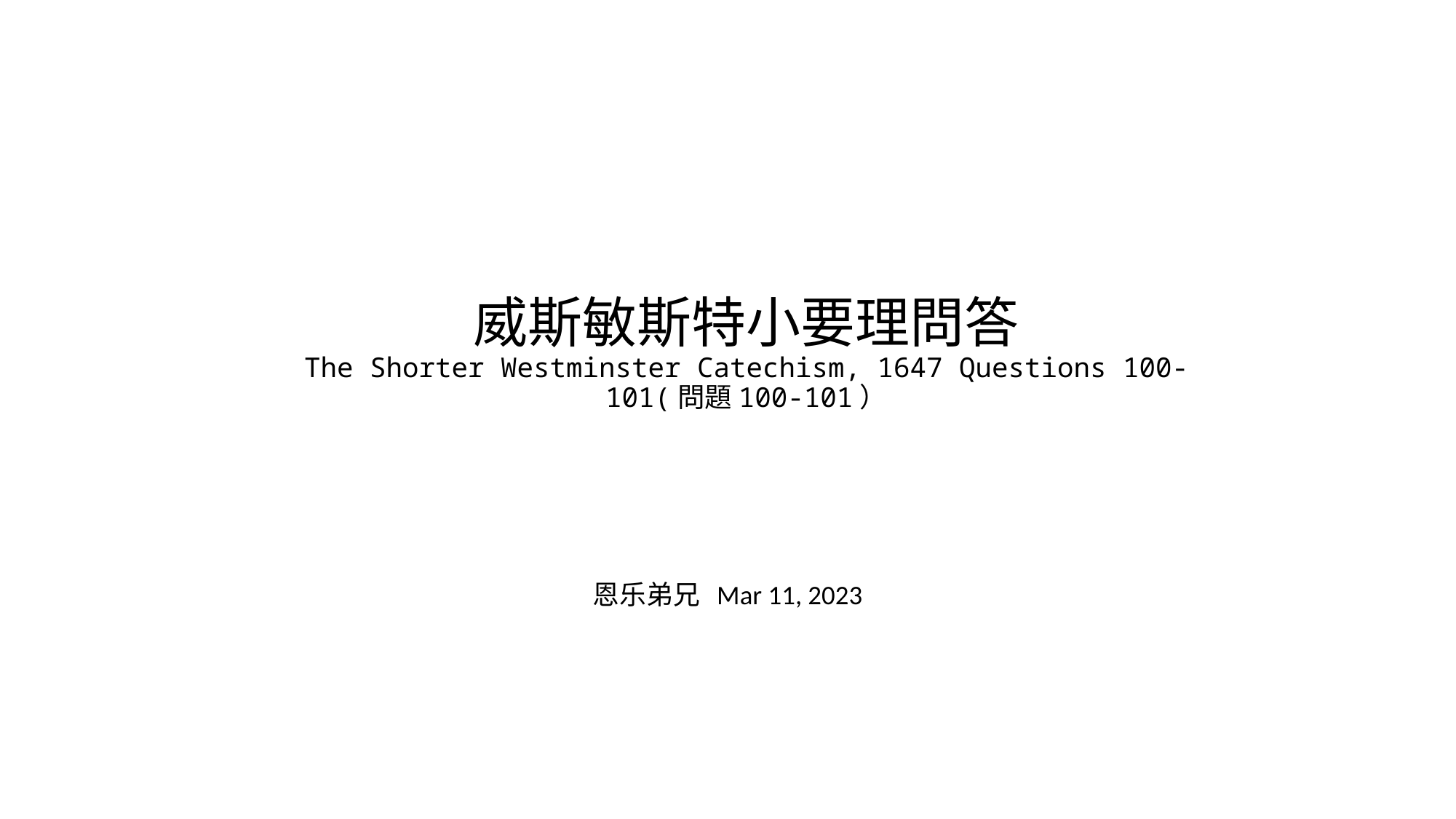

# 威斯敏斯特小要理問答 The Shorter Westminster Catechism, 1647 Questions 100-101(問題100-101）

恩乐弟兄  Mar 11, 2023